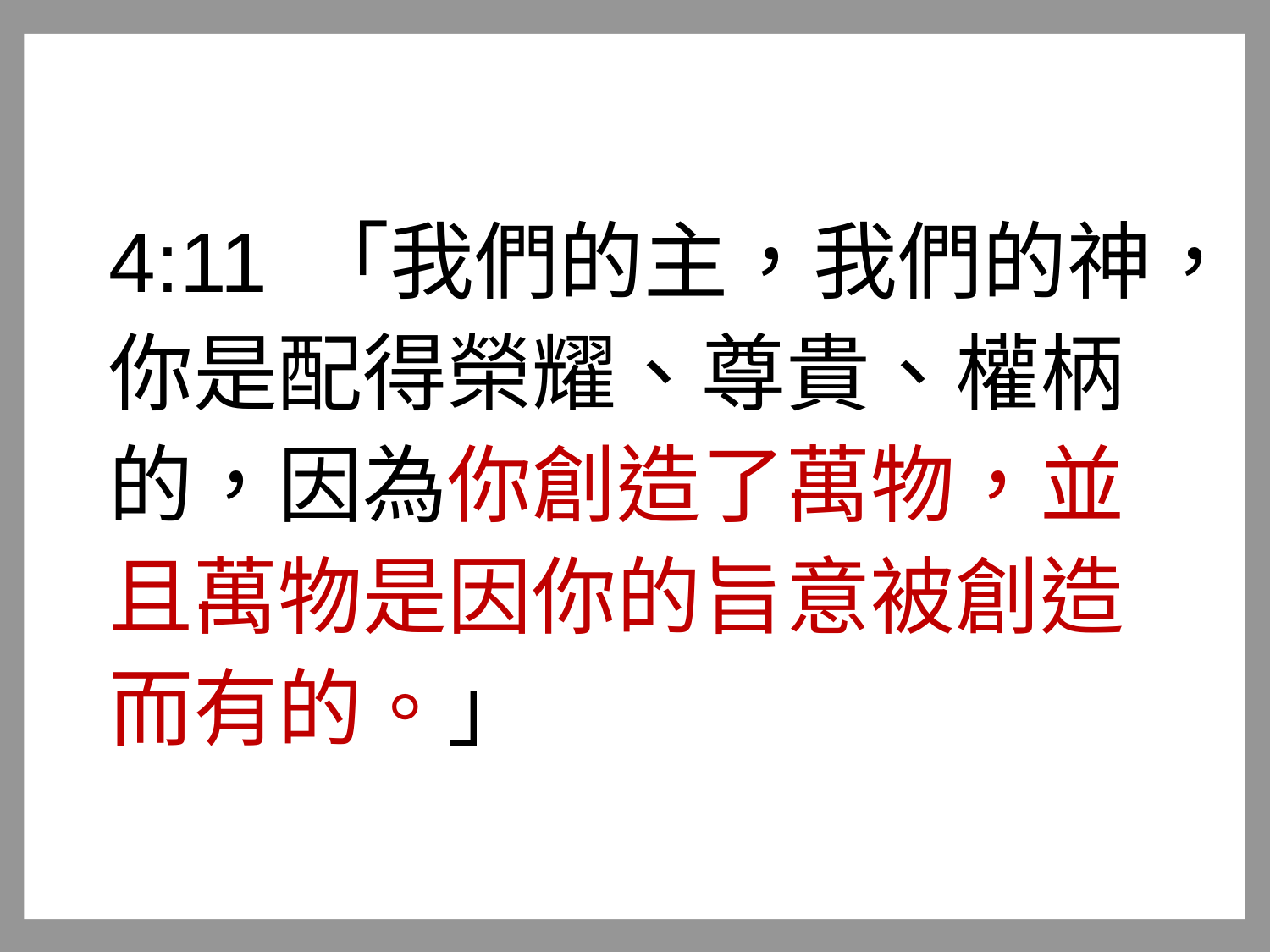

4:11 「我們的主，我們的神，你是配得榮耀、尊貴、權柄的，因為你創造了萬物，並且萬物是因你的旨意被創造而有的。」